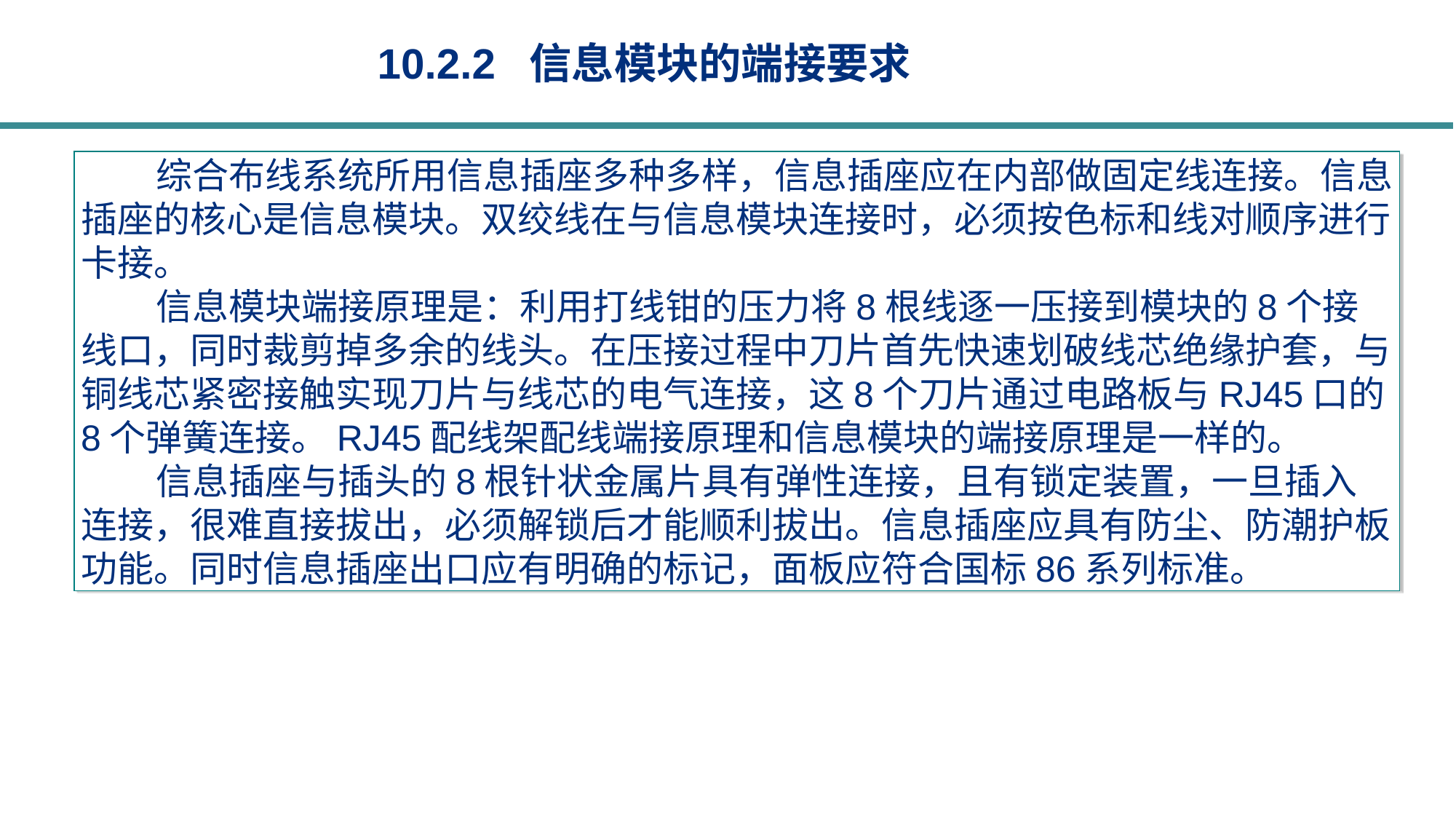

10.2.2  信息模块的端接要求
综合布线系统所用信息插座多种多样，信息插座应在内部做固定线连接。信息插座的核心是信息模块。双绞线在与信息模块连接时，必须按色标和线对顺序进行卡接。
信息模块端接原理是：利用打线钳的压力将8根线逐一压接到模块的8个接线口，同时裁剪掉多余的线头。在压接过程中刀片首先快速划破线芯绝缘护套，与铜线芯紧密接触实现刀片与线芯的电气连接，这8个刀片通过电路板与RJ45口的8个弹簧连接。RJ45配线架配线端接原理和信息模块的端接原理是一样的。
信息插座与插头的8根针状金属片具有弹性连接，且有锁定装置，一旦插入连接，很难直接拔出，必须解锁后才能顺利拔出。信息插座应具有防尘、防潮护板功能。同时信息插座出口应有明确的标记，面板应符合国标86系列标准。